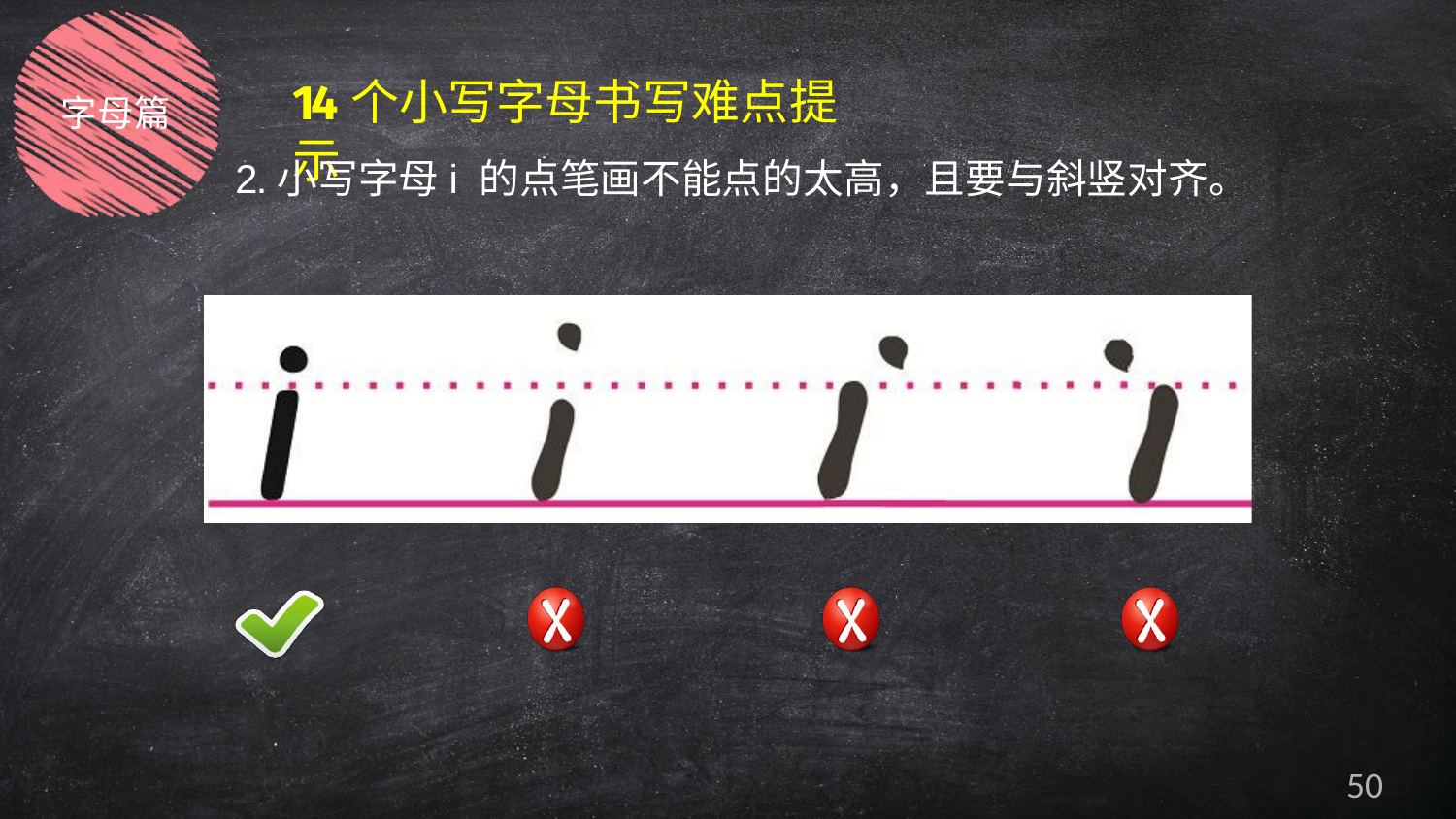

14个小写字母书写难点提示
字母篇
2.小写字母i 的点笔画不能点的太高，且要与斜竖对齐。

50